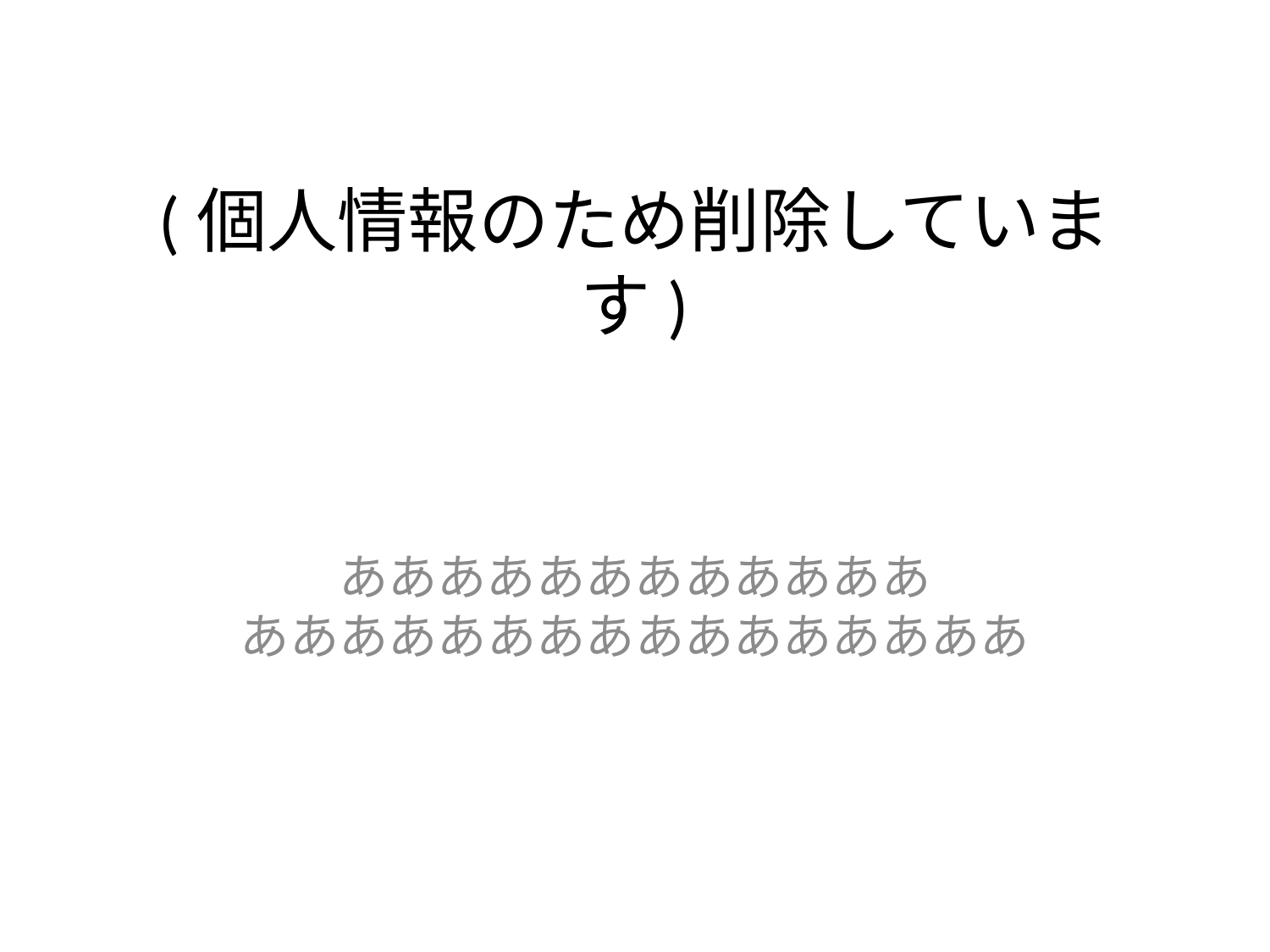

(個人情報のため削除しています)
ああああああああああああ
ああああああああああああああああ